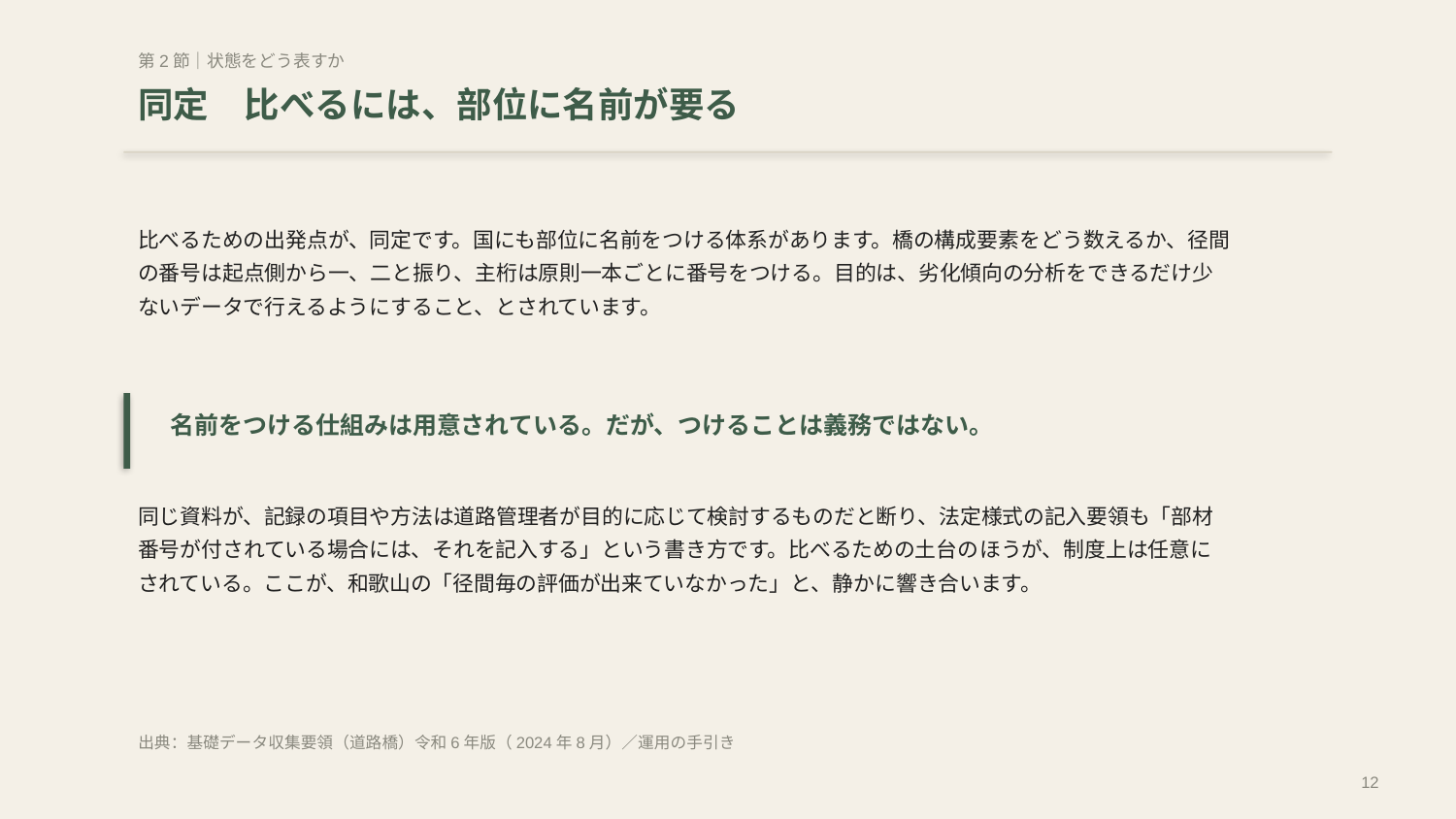

第2節｜状態をどう表すか
同定　比べるには、部位に名前が要る

比べるための出発点が、同定です。国にも部位に名前をつける体系があります。橋の構成要素をどう数えるか、径間の番号は起点側から一、二と振り、主桁は原則一本ごとに番号をつける。目的は、劣化傾向の分析をできるだけ少ないデータで行えるようにすること、とされています。

名前をつける仕組みは用意されている。だが、つけることは義務ではない。
同じ資料が、記録の項目や方法は道路管理者が目的に応じて検討するものだと断り、法定様式の記入要領も「部材番号が付されている場合には、それを記入する」という書き方です。比べるための土台のほうが、制度上は任意にされている。ここが、和歌山の「径間毎の評価が出来ていなかった」と、静かに響き合います。
出典：基礎データ収集要領（道路橋）令和6年版（2024年8月）／運用の手引き
12